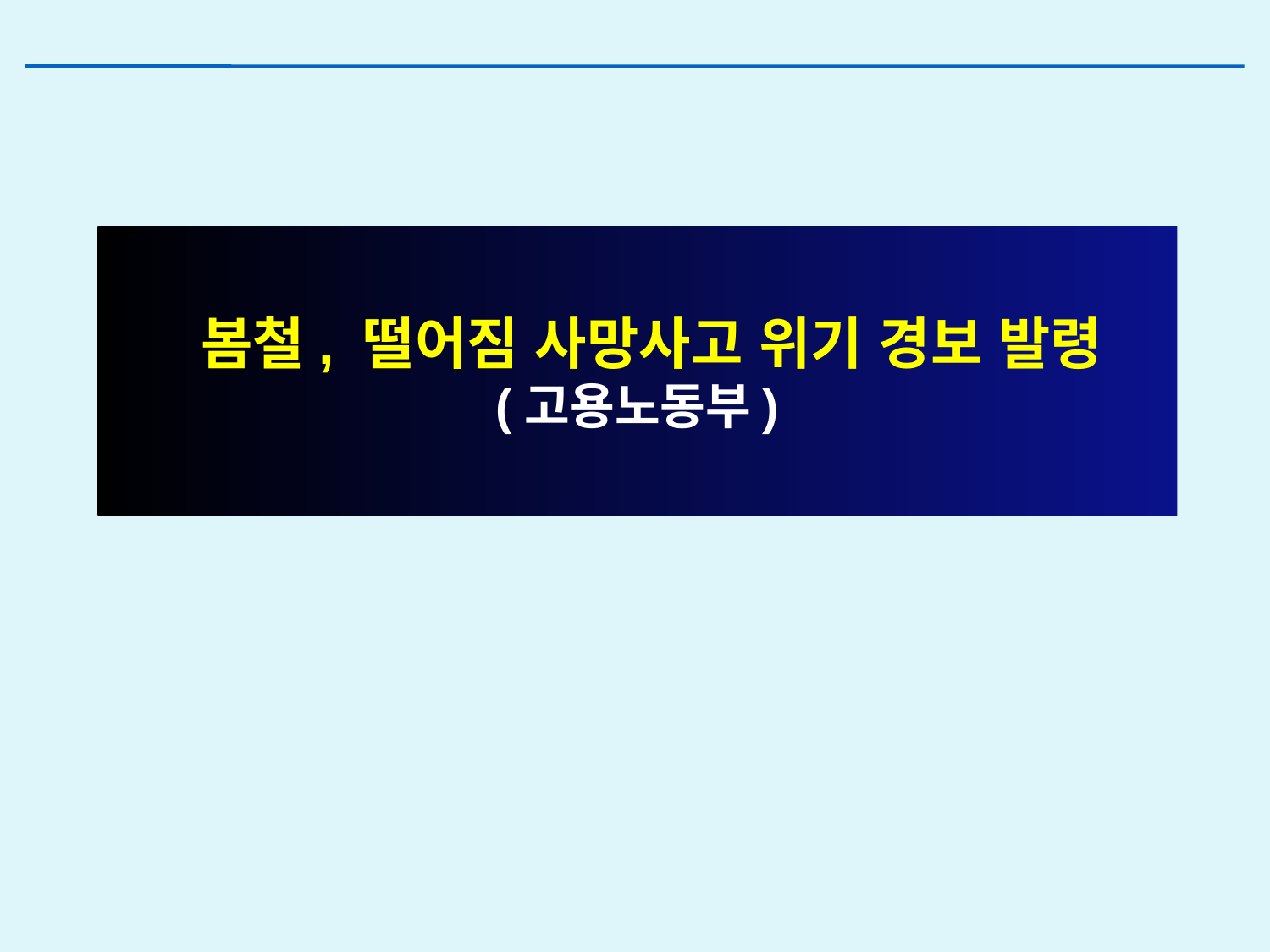

봄철, 떨어짐 사망사고 위기 경보 발령
(고용노동부)